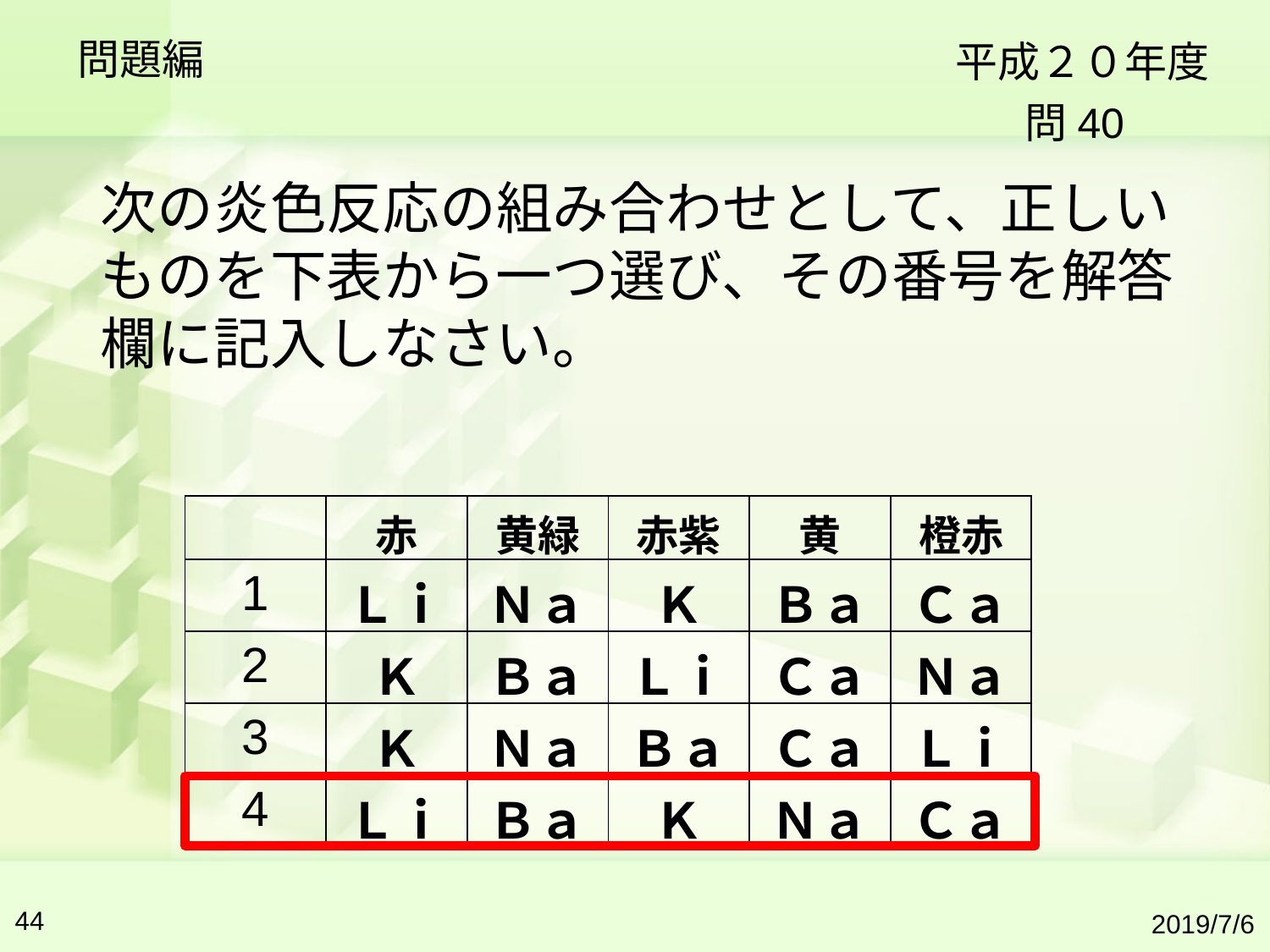

問題編
平成２０年度
問40
次の炎色反応の組み合わせとして、正しいものを下表から一つ選び、その番号を解答欄に記入しなさい。
|  | 赤 | 黄緑 | 赤紫 | 黄 | 橙赤 |
| --- | --- | --- | --- | --- | --- |
| 1 | Ｌｉ | Ｎａ | Ｋ | Ｂａ | Ｃａ |
| 2 | Ｋ | Ｂａ | Ｌｉ | Ｃａ | Ｎａ |
| 3 | Ｋ | Ｎａ | Ｂａ | Ｃａ | Ｌｉ |
| 4 | Ｌｉ | Ｂａ | Ｋ | Ｎａ | Ｃａ |

44
2019/7/6